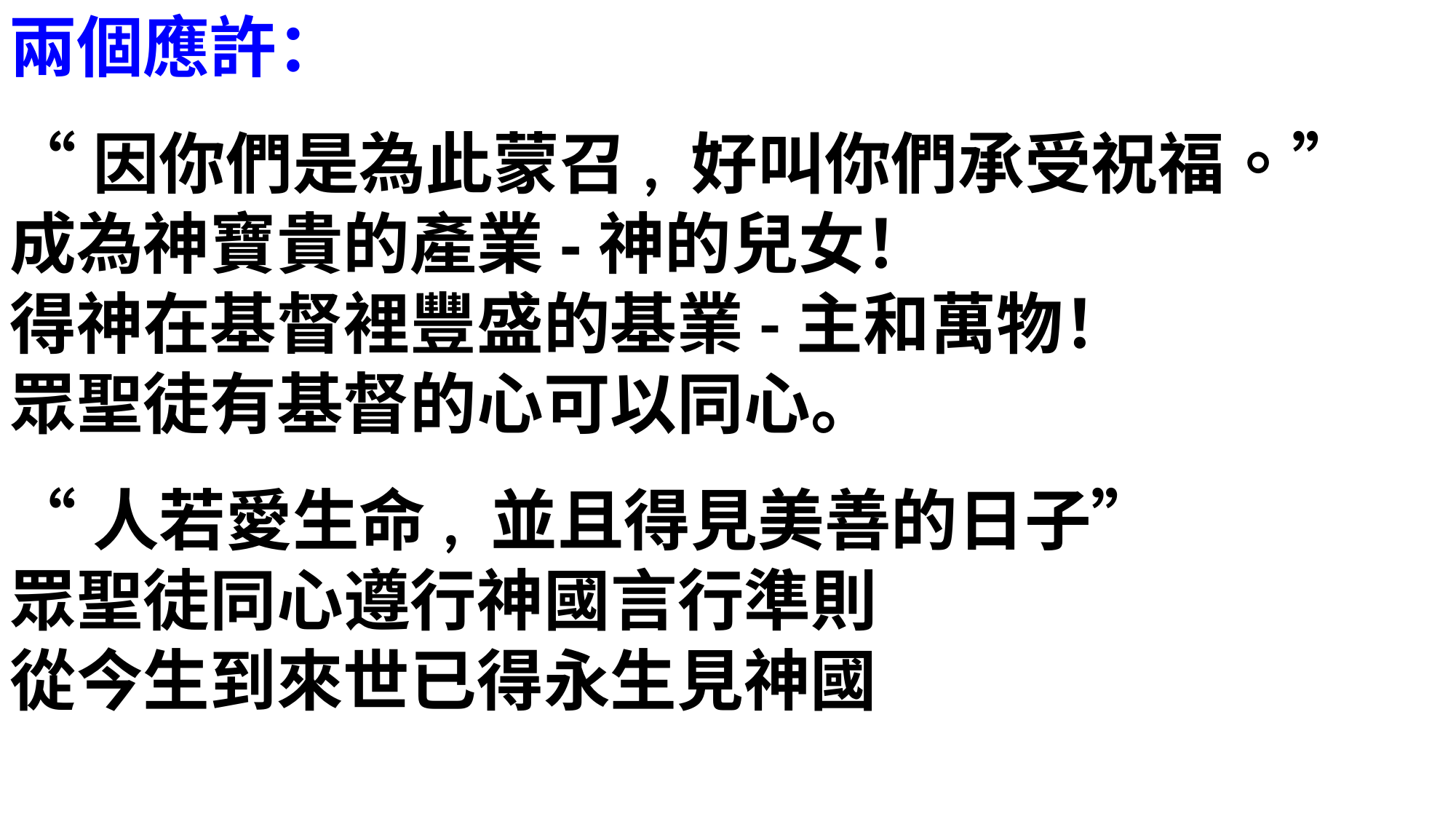

兩個應許：

“因你們是為此蒙召, 好叫你們承受祝福。”
成為神寶貴的產業-神的兒女！
得神在基督裡豐盛的基業-主和萬物！
眾聖徒有基督的心可以同心。

“人若愛生命, 並且得見美善的日子”
眾聖徒同心遵行神國言行準則
從今生到來世已得永生見神國